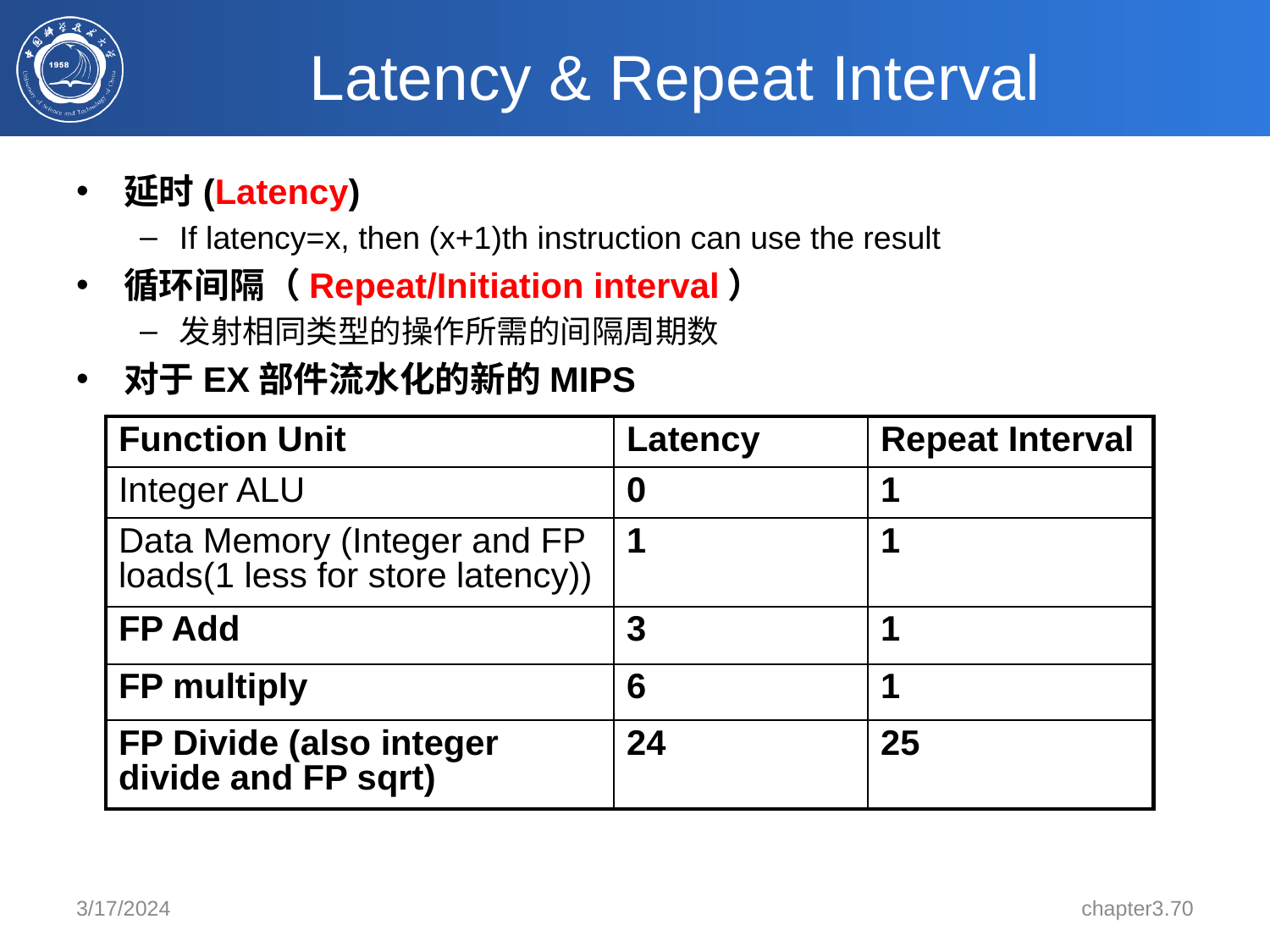

# Latency & Repeat Interval
延时(Latency)
If latency=x, then (x+1)th instruction can use the result
循环间隔（Repeat/Initiation interval）
发射相同类型的操作所需的间隔周期数
对于EX部件流水化的新的MIPS
| Function Unit | Latency | Repeat Interval |
| --- | --- | --- |
| Integer ALU | 0 | 1 |
| Data Memory (Integer and FP loads(1 less for store latency)) | 1 | 1 |
| FP Add | 3 | 1 |
| FP multiply | 6 | 1 |
| FP Divide (also integer divide and FP sqrt) | 24 | 25 |
3/17/2024
chapter3.70